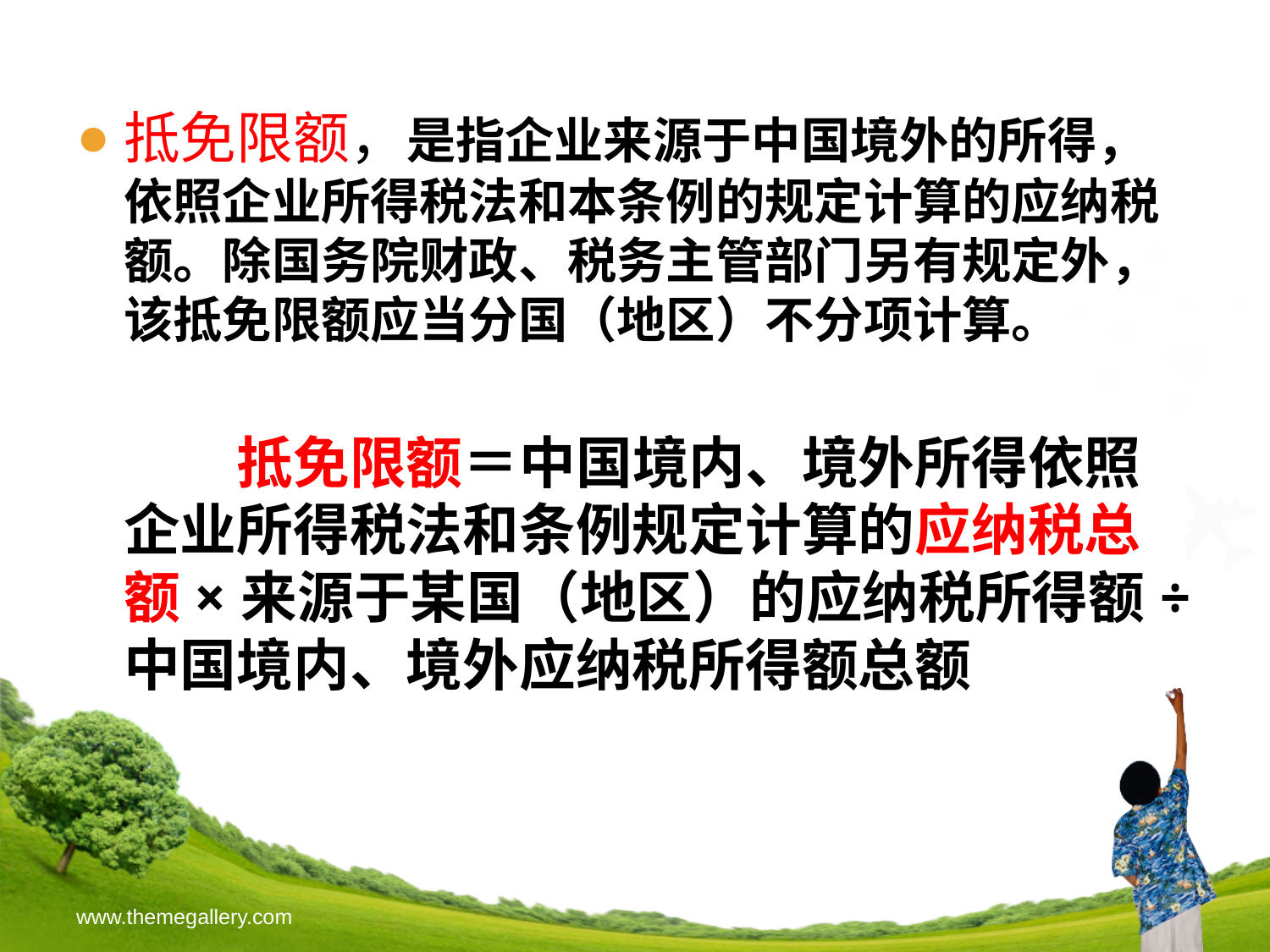

抵免限额，是指企业来源于中国境外的所得，依照企业所得税法和本条例的规定计算的应纳税额。除国务院财政、税务主管部门另有规定外，该抵免限额应当分国（地区）不分项计算。
　　抵免限额＝中国境内、境外所得依照企业所得税法和条例规定计算的应纳税总额×来源于某国（地区）的应纳税所得额÷中国境内、境外应纳税所得额总额

www.themegallery.com